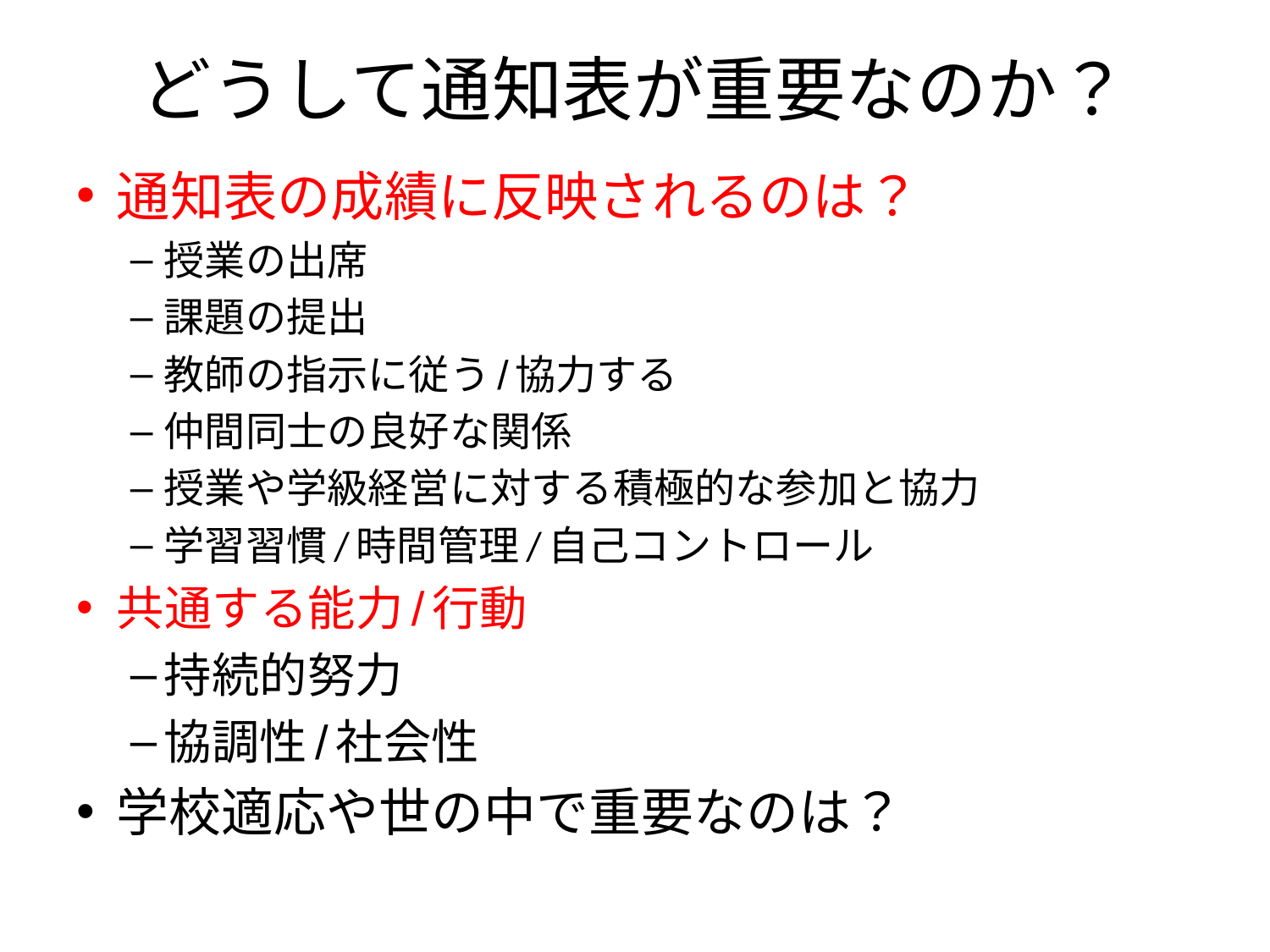

# どうして通知表が重要なのか？
通知表の成績に反映されるのは？
授業の出席
課題の提出
教師の指示に従う/協力する
仲間同士の良好な関係
授業や学級経営に対する積極的な参加と協力
学習習慣/時間管理/自己コントロール
共通する能力/行動
持続的努力
協調性/社会性
学校適応や世の中で重要なのは？